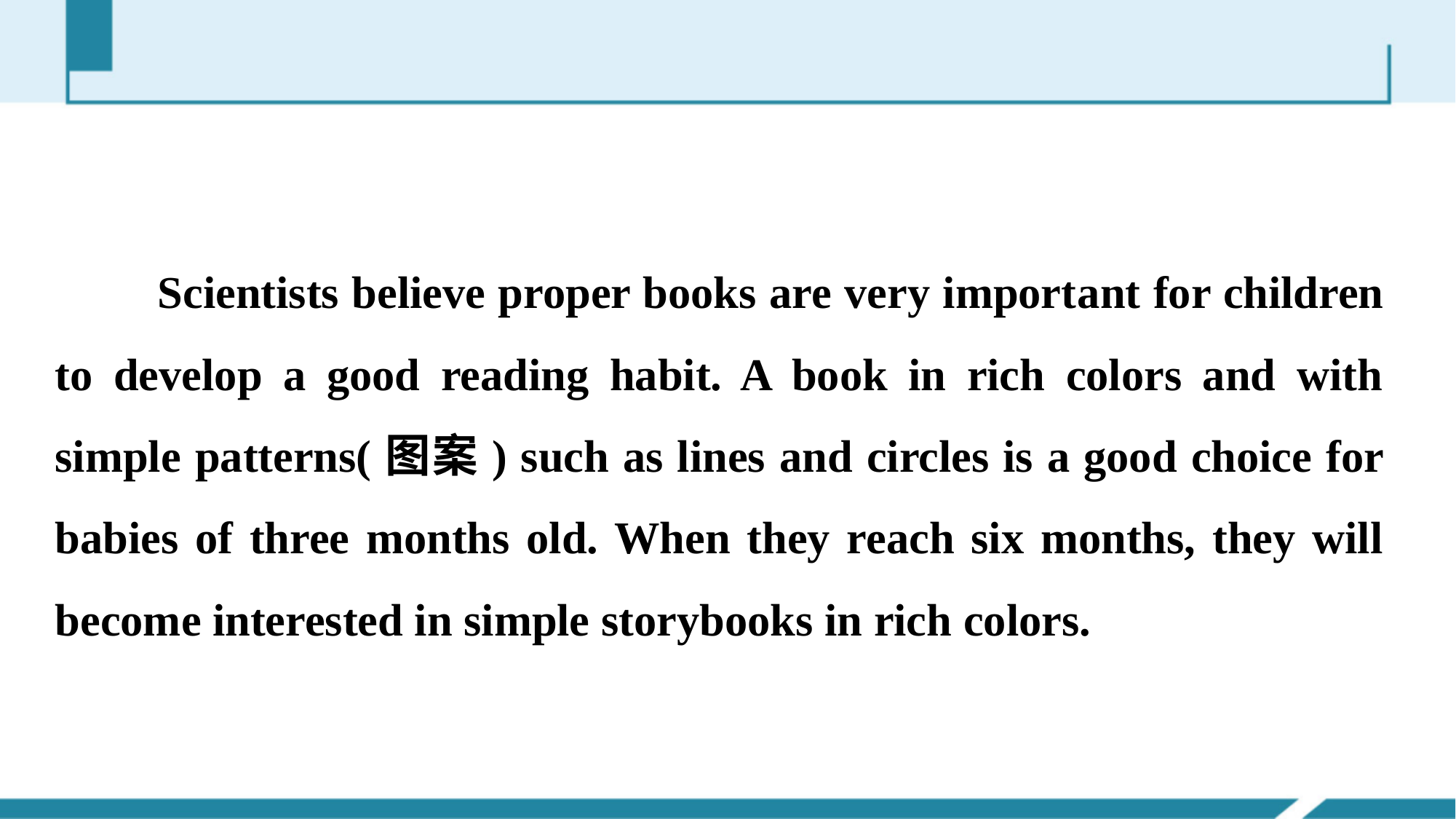

Scientists believe proper books are very import­ant for children to develop a good reading habit. A book in rich colors and with simple patterns(图案) such as lines and circles is a good choice for babies of three months old. When they reach six months, they will become interested in simple storybooks in rich colors.